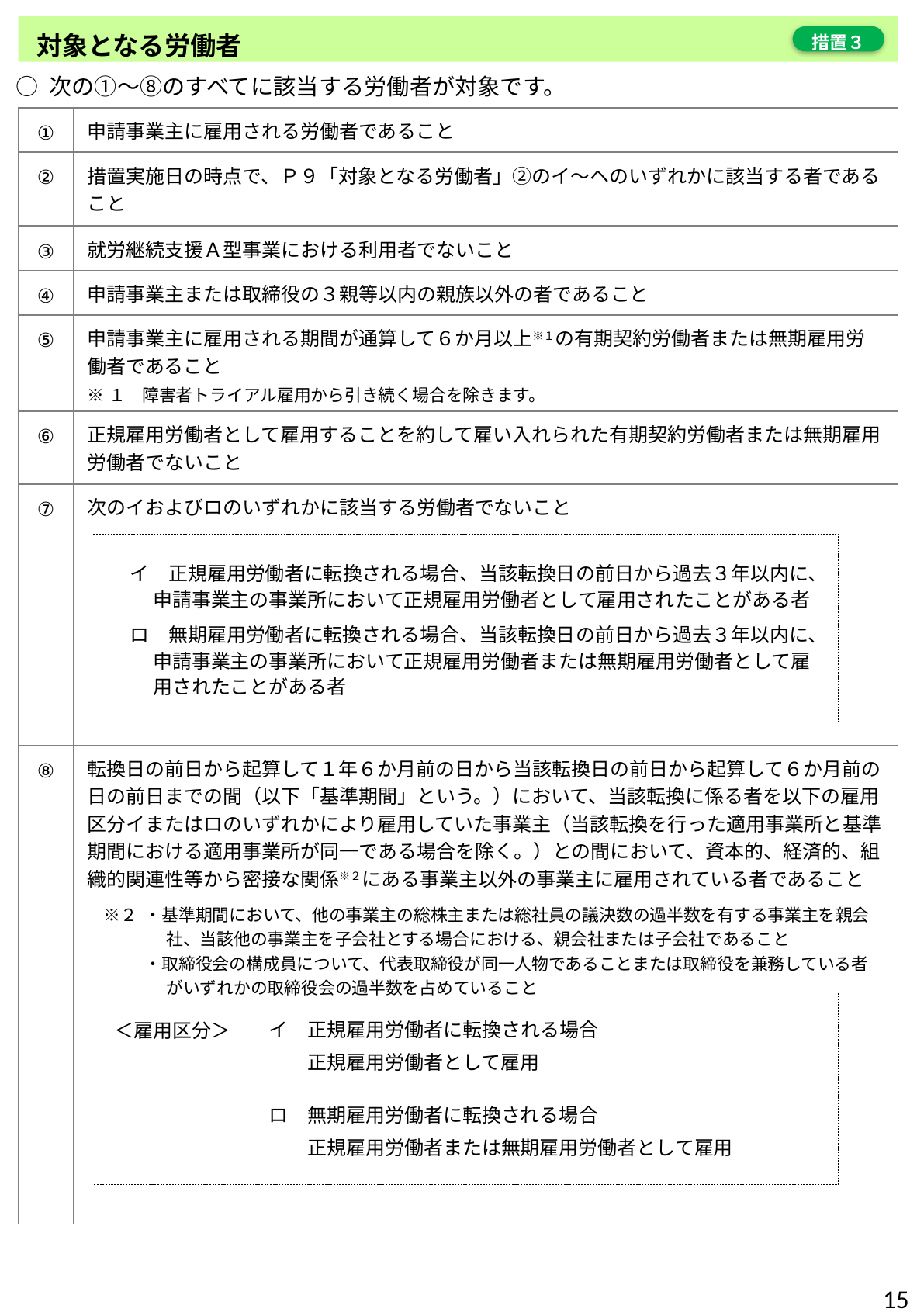

対象となる労働者
措置３
○ 次の①～⑧のすべてに該当する労働者が対象です。
| ① | 申請事業主に雇用される労働者であること |
| --- | --- |
| ② | 措置実施日の時点で、Ｐ９「対象となる労働者」②のイ～ヘのいずれかに該当する者であること |
| ③ | 就労継続支援Ａ型事業における利用者でないこと |
| ④ | 申請事業主または取締役の３親等以内の親族以外の者であること |
| ⑤ | 申請事業主に雇用される期間が通算して６か月以上※１の有期契約労働者または無期雇用労働者であること ※１　障害者トライアル雇用から引き続く場合を除きます。 |
| ⑥ | 正規雇用労働者として雇用することを約して雇い入れられた有期契約労働者または無期雇用労働者でないこと |
| ⑦ | 次のイおよびロのいずれかに該当する労働者でないこと |
| ⑧ | 転換日の前日から起算して１年６か月前の日から当該転換日の前日から起算して６か月前の日の前日までの間（以下「基準期間」という。）において、当該転換に係る者を以下の雇用区分イまたはロのいずれかにより雇用していた事業主（当該転換を行った適用事業所と基準期間における適用事業所が同一である場合を除く。）との間において、資本的、経済的、組織的関連性等から密接な関係※２にある事業主以外の事業主に雇用されている者であること 　※２ ・基準期間において、他の事業主の総株主または総社員の議決数の過半数を有する事業主を親会社、当該他の事業主を子会社とする場合における、親会社または子会社であること 　　　 ・取締役会の構成員について、代表取締役が同一人物であることまたは取締役を兼務している者がいずれかの取締役会の過半数を占めていること |

イ　正規雇用労働者に転換される場合、当該転換日の前日から過去３年以内に、申請事業主の事業所において正規雇用労働者として雇用されたことがある者
ロ　無期雇用労働者に転換される場合、当該転換日の前日から過去３年以内に、申請事業主の事業所において正規雇用労働者または無期雇用労働者として雇用されたことがある者

＜雇用区分＞
イ　正規雇用労働者に転換される場合
　　正規雇用労働者として雇用

ロ　無期雇用労働者に転換される場合
　　正規雇用労働者または無期雇用労働者として雇用
15